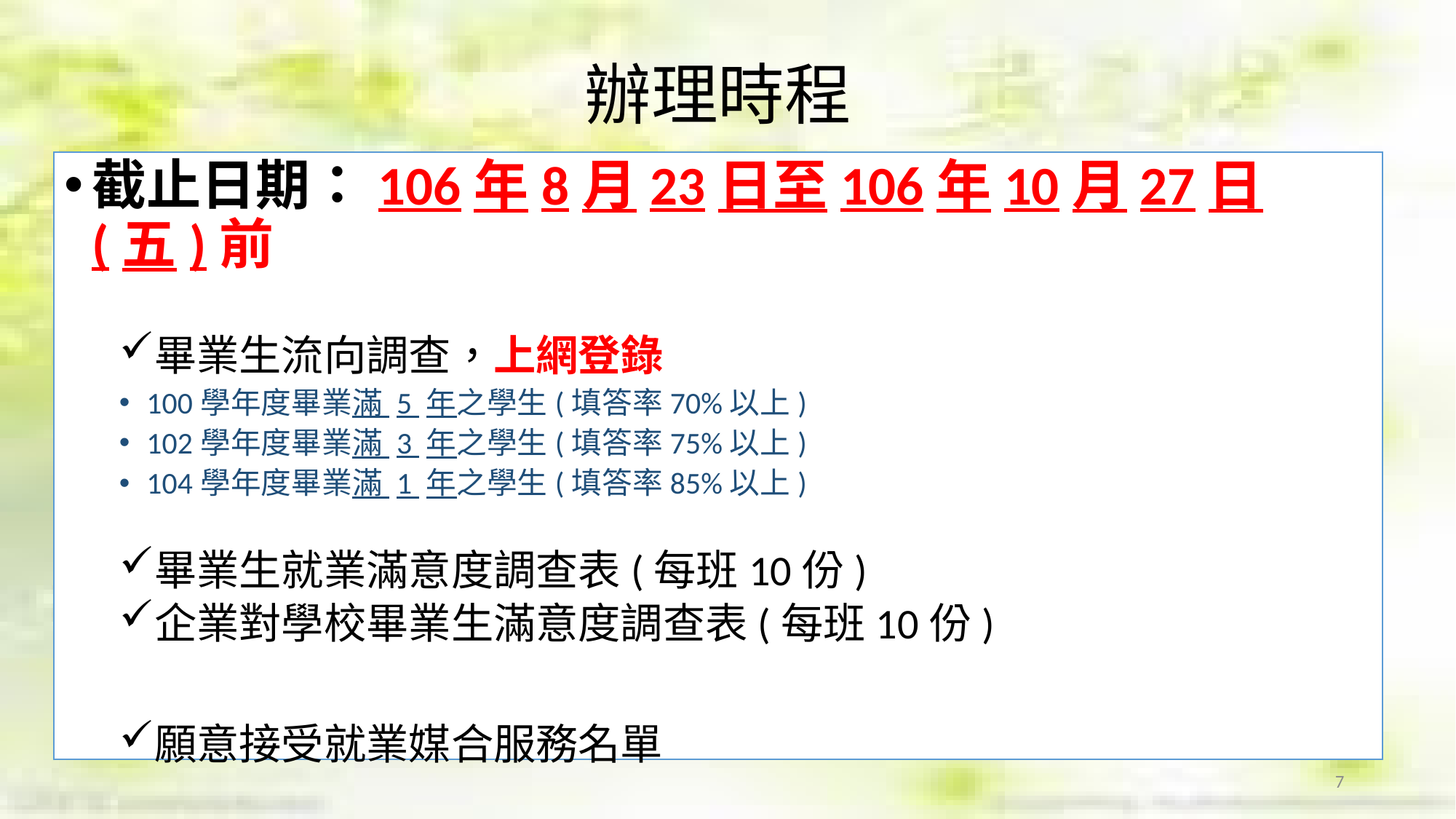

# 辦理時程
截止日期：106年8月23日至106年10月27日(五)前

畢業生流向調查，上網登錄
100學年度畢業滿 5 年之學生(填答率70%以上)
102學年度畢業滿 3 年之學生(填答率75%以上)
104學年度畢業滿 1 年之學生(填答率85%以上)

畢業生就業滿意度調查表(每班10份)
企業對學校畢業生滿意度調查表(每班10份)

願意接受就業媒合服務名單
7